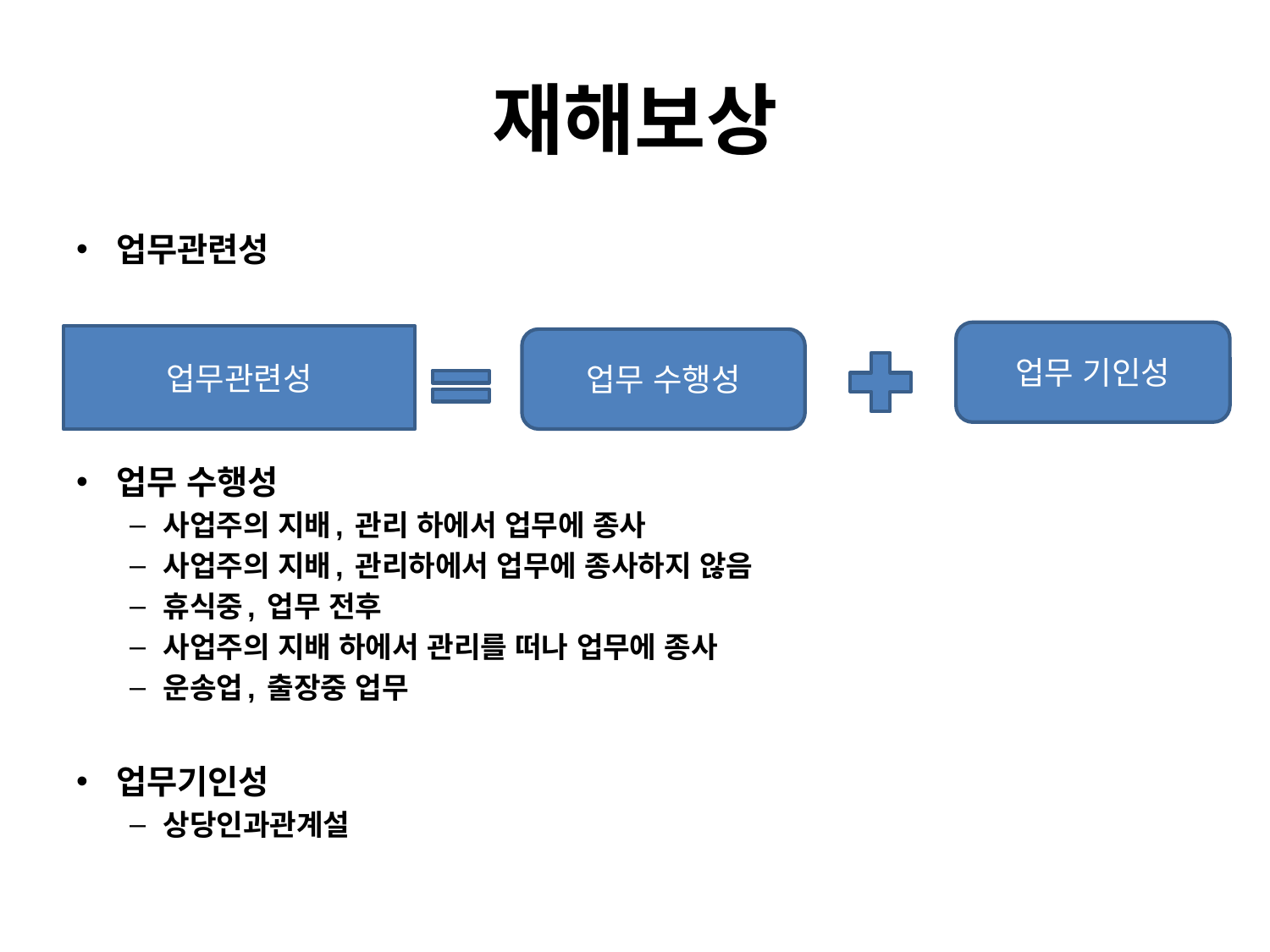

# 재해보상
업무관련성

업무 수행성
사업주의 지배, 관리 하에서 업무에 종사
사업주의 지배, 관리하에서 업무에 종사하지 않음
휴식중, 업무 전후
사업주의 지배 하에서 관리를 떠나 업무에 종사
운송업, 출장중 업무

업무기인성
상당인과관계설

업무 기인성
업무관련성
업무 수행성